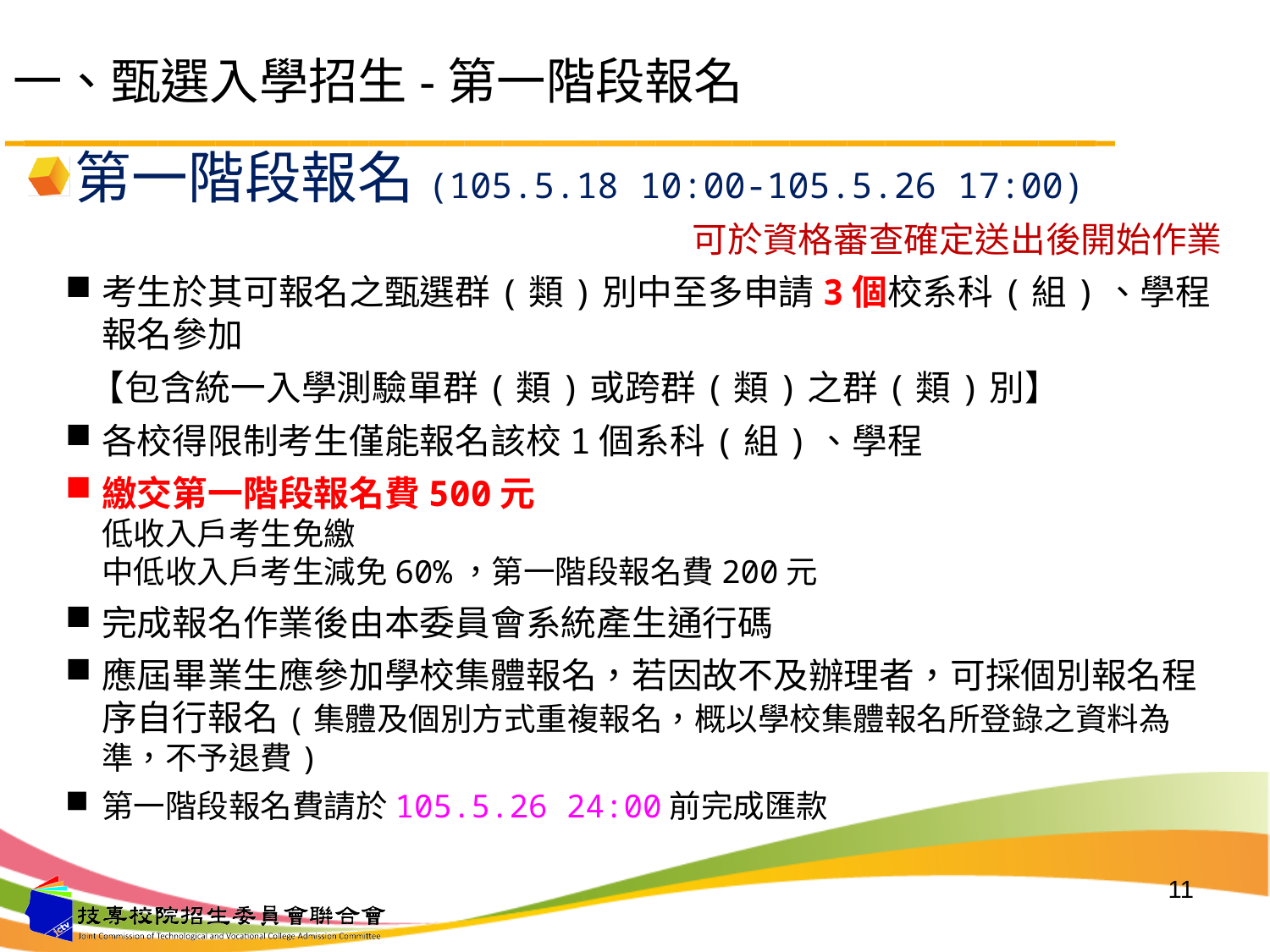

# 一、甄選入學招生-第一階段報名
第一階段報名(105.5.18 10:00-105.5.26 17:00)
可於資格審查確定送出後開始作業
考生於其可報名之甄選群(類)別中至多申請3個校系科(組)、學程報名參加
  【包含統一入學測驗單群(類)或跨群(類)之群(類)別】
各校得限制考生僅能報名該校1個系科(組)、學程
繳交第一階段報名費500元
低收入戶考生免繳
中低收入戶考生減免60%，第一階段報名費200元
完成報名作業後由本委員會系統產生通行碼
應屆畢業生應參加學校集體報名，若因故不及辦理者，可採個別報名程序自行報名(集體及個別方式重複報名，概以學校集體報名所登錄之資料為準，不予退費)
第一階段報名費請於105.5.26 24:00前完成匯款

11